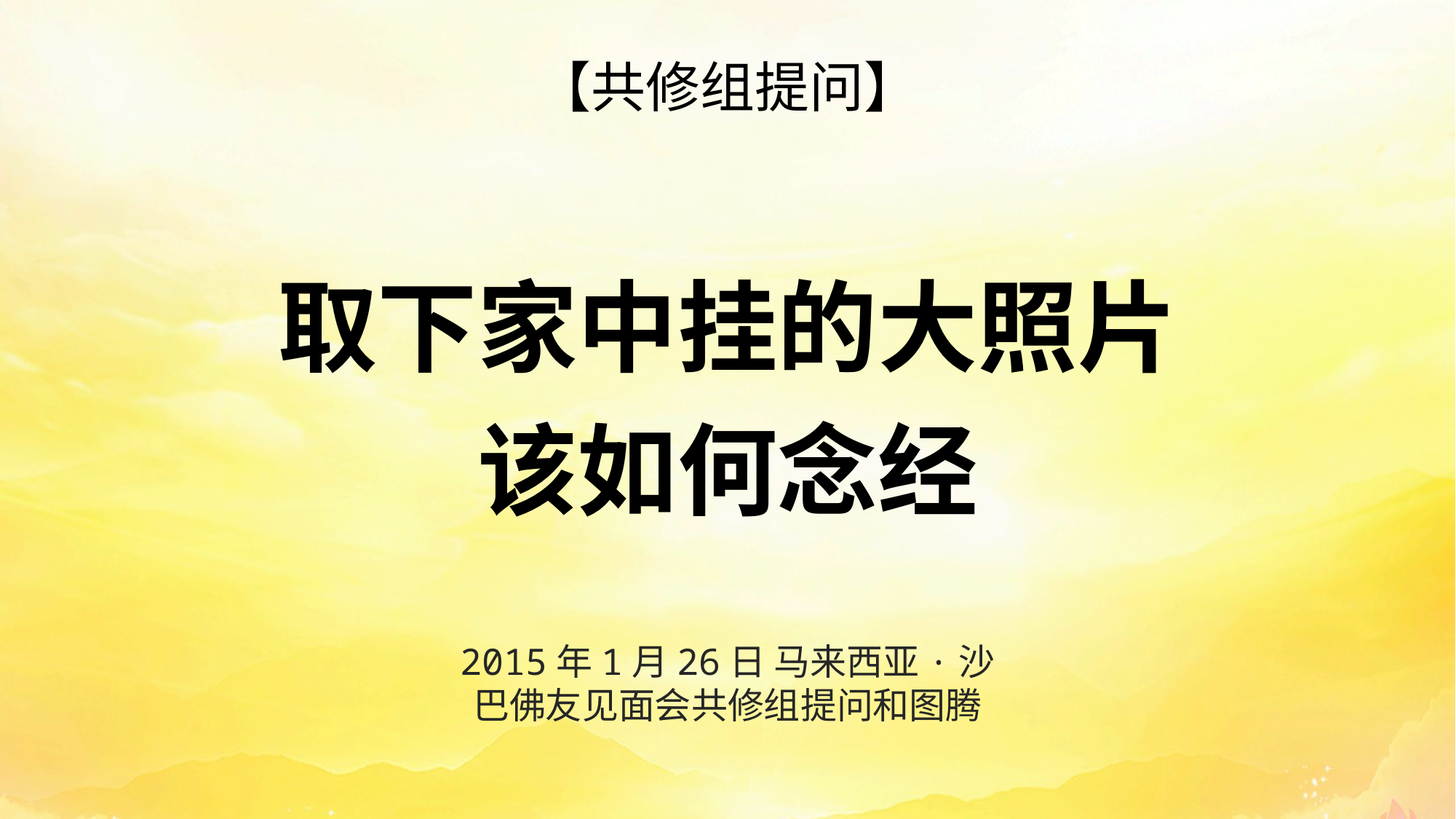

【共修组提问】
取下家中挂的大照片
该如何念经
2015年1月26日 马来西亚·沙巴佛友见面会共修组提问和图腾